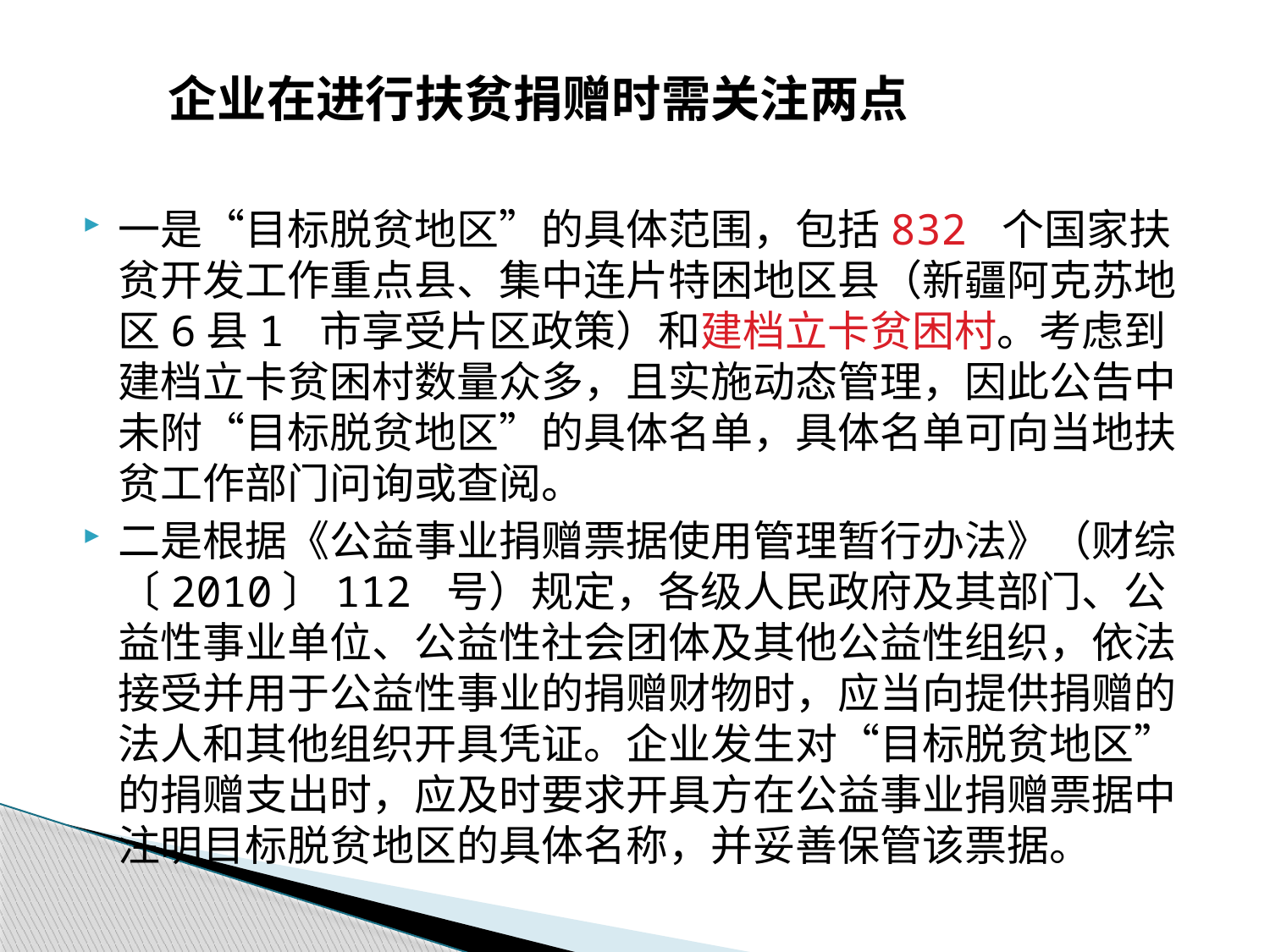

# 企业在进行扶贫捐赠时需关注两点
一是“目标脱贫地区”的具体范围，包括832 个国家扶贫开发工作重点县、集中连片特困地区县（新疆阿克苏地区6县1 市享受片区政策）和建档立卡贫困村。考虑到建档立卡贫困村数量众多，且实施动态管理，因此公告中未附“目标脱贫地区”的具体名单，具体名单可向当地扶贫工作部门问询或查阅。
二是根据《公益事业捐赠票据使用管理暂行办法》（财综〔2010〕112 号）规定，各级人民政府及其部门、公益性事业单位、公益性社会团体及其他公益性组织，依法接受并用于公益性事业的捐赠财物时，应当向提供捐赠的法人和其他组织开具凭证。企业发生对“目标脱贫地区”的捐赠支出时，应及时要求开具方在公益事业捐赠票据中注明目标脱贫地区的具体名称，并妥善保管该票据。